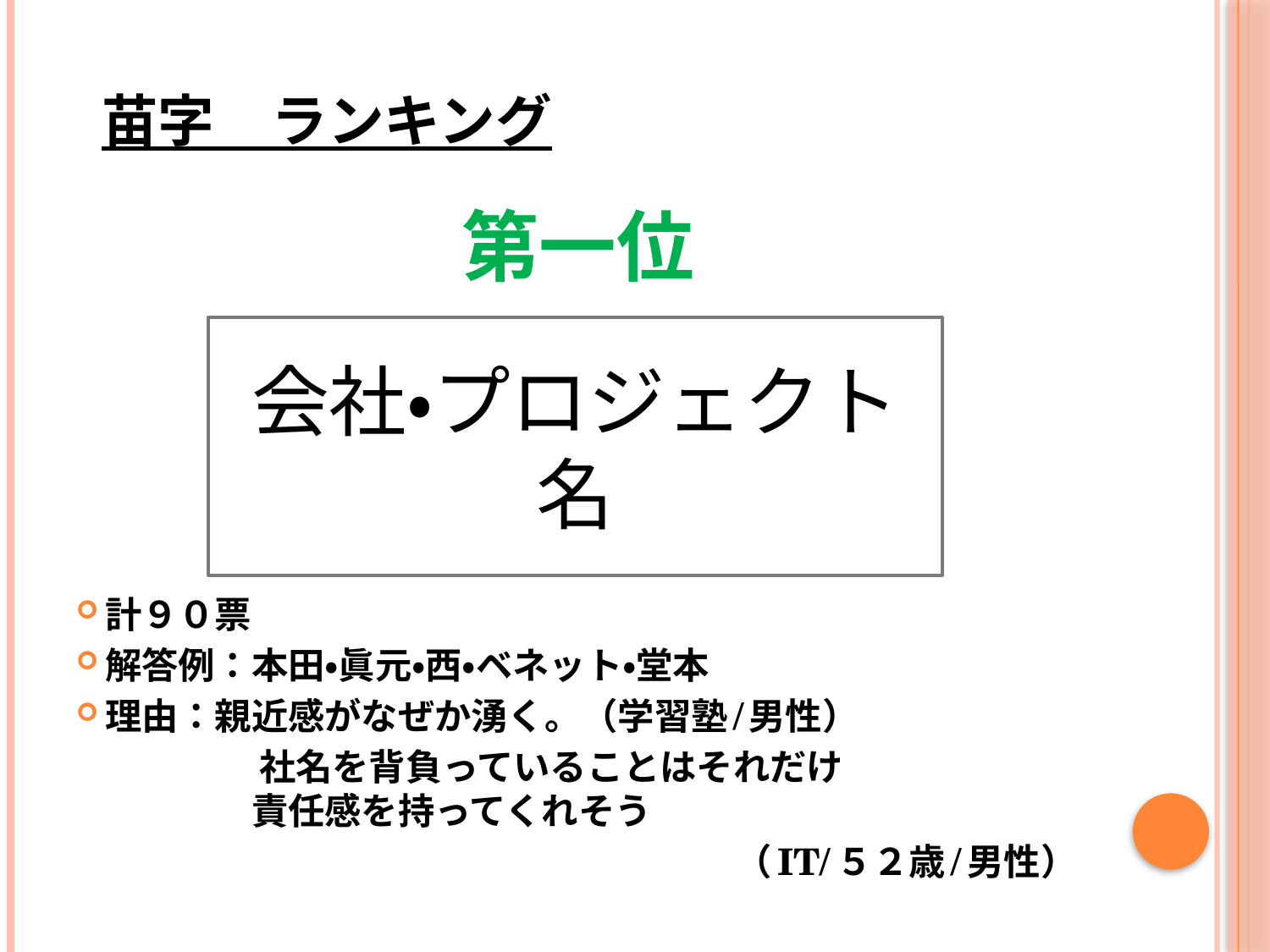

苗字　ランキング
# 第一位
会社・プロジェクト名
計９０票
解答例：本田・眞元・西・ベネット・堂本
理由：親近感がなぜか湧く。（学習塾/男性）
　　　　　社名を背負っていることはそれだけ
　　　　責任感を持ってくれそう
　　　　　　　　　　　　　　　　　　（IT/５２歳/男性）